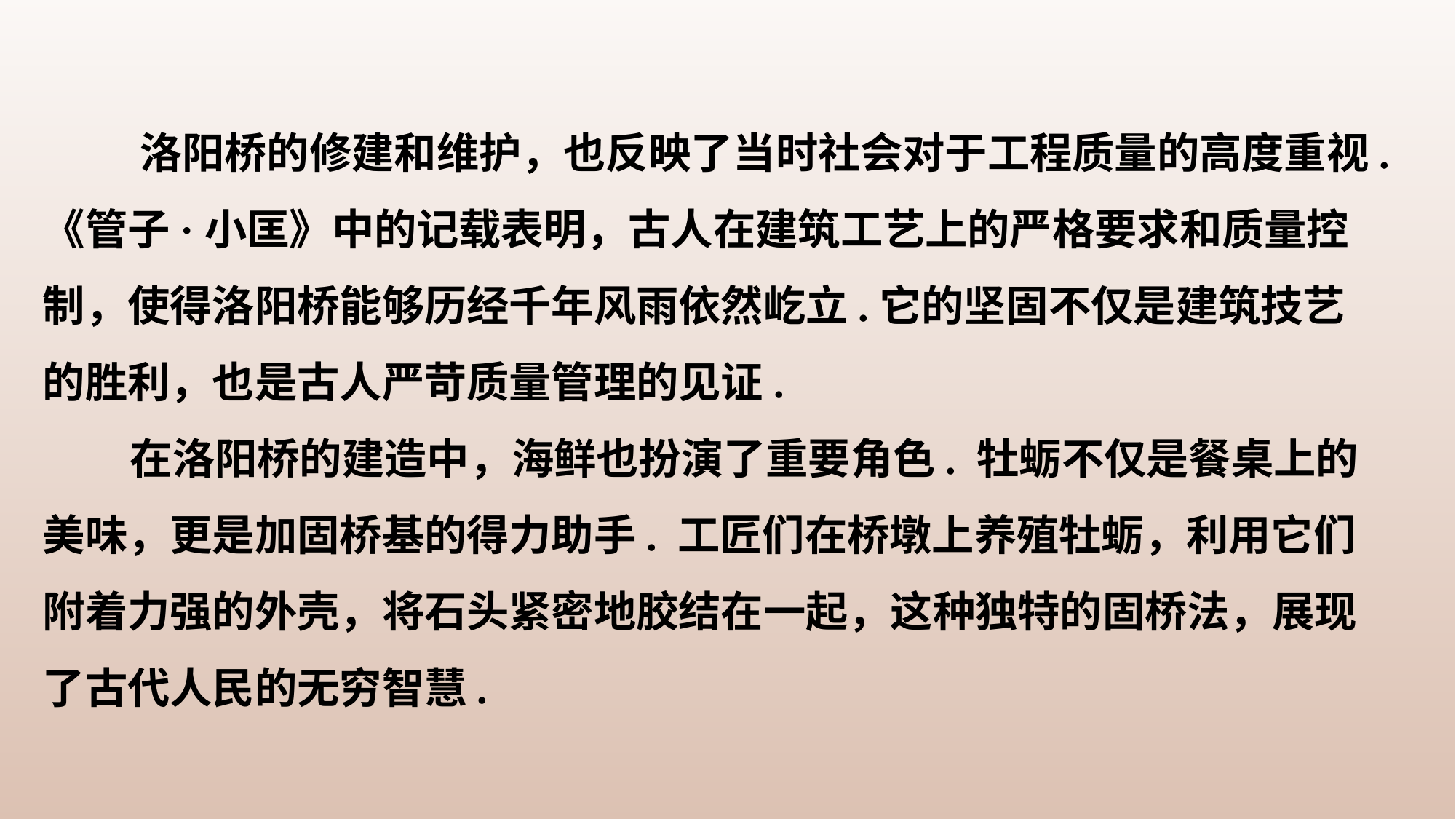

洛阳桥的修建和维护，也反映了当时社会对于工程质量的高度重视.《管子·小匡》中的记载表明，古人在建筑工艺上的严格要求和质量控制，使得洛阳桥能够历经千年风雨依然屹立.它的坚固不仅是建筑技艺的胜利，也是古人严苛质量管理的见证.
        在洛阳桥的建造中，海鲜也扮演了重要角色. 牡蛎不仅是餐桌上的美味，更是加固桥基的得力助手. 工匠们在桥墩上养殖牡蛎，利用它们附着力强的外壳，将石头紧密地胶结在一起，这种独特的固桥法，展现了古代人民的无穷智慧.